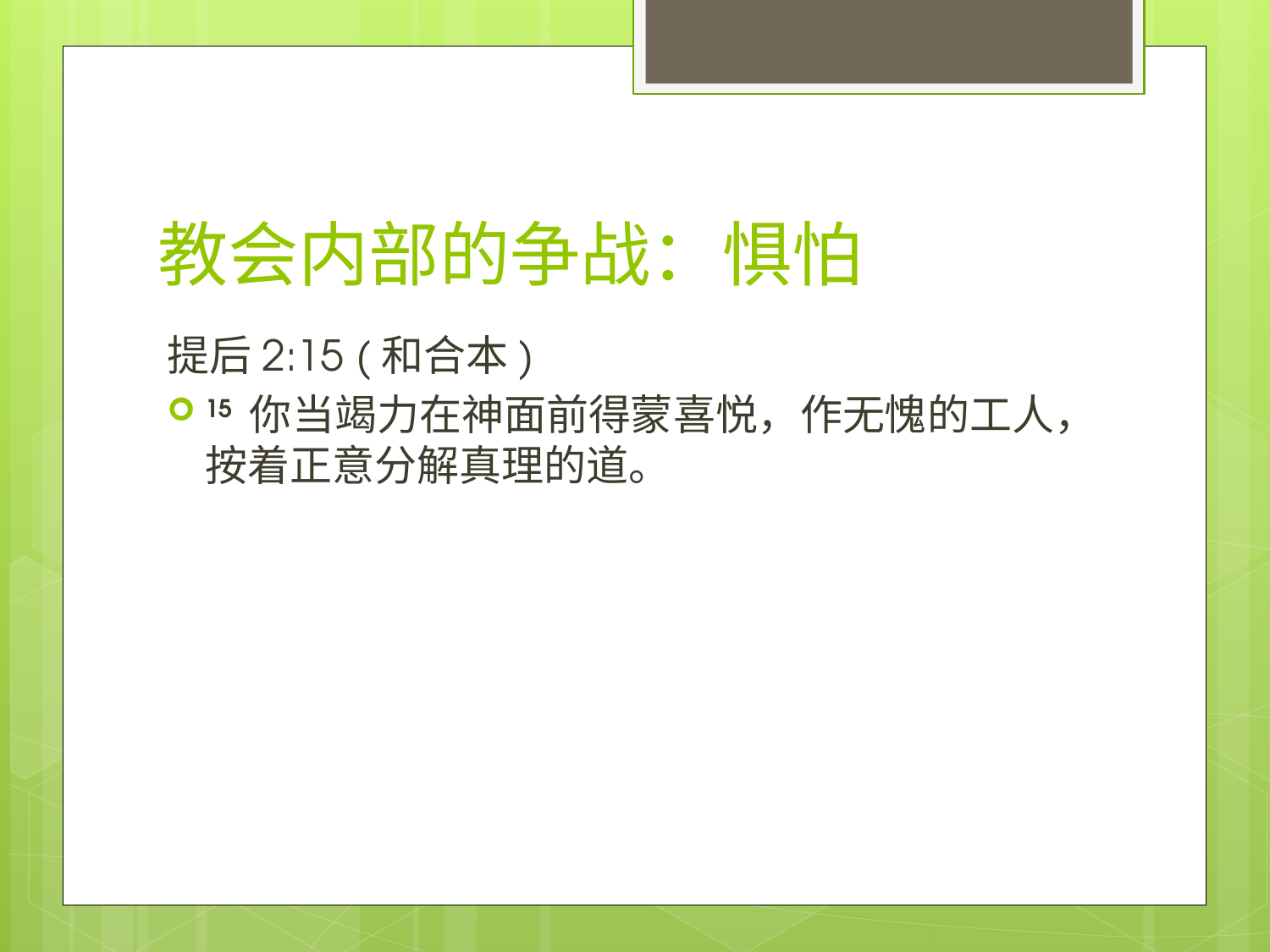

# 教会内部的争战：惧怕
提后2:15 (和合本)
15 你当竭力在神面前得蒙喜悦，作无愧的工人，按着正意分解真理的道。